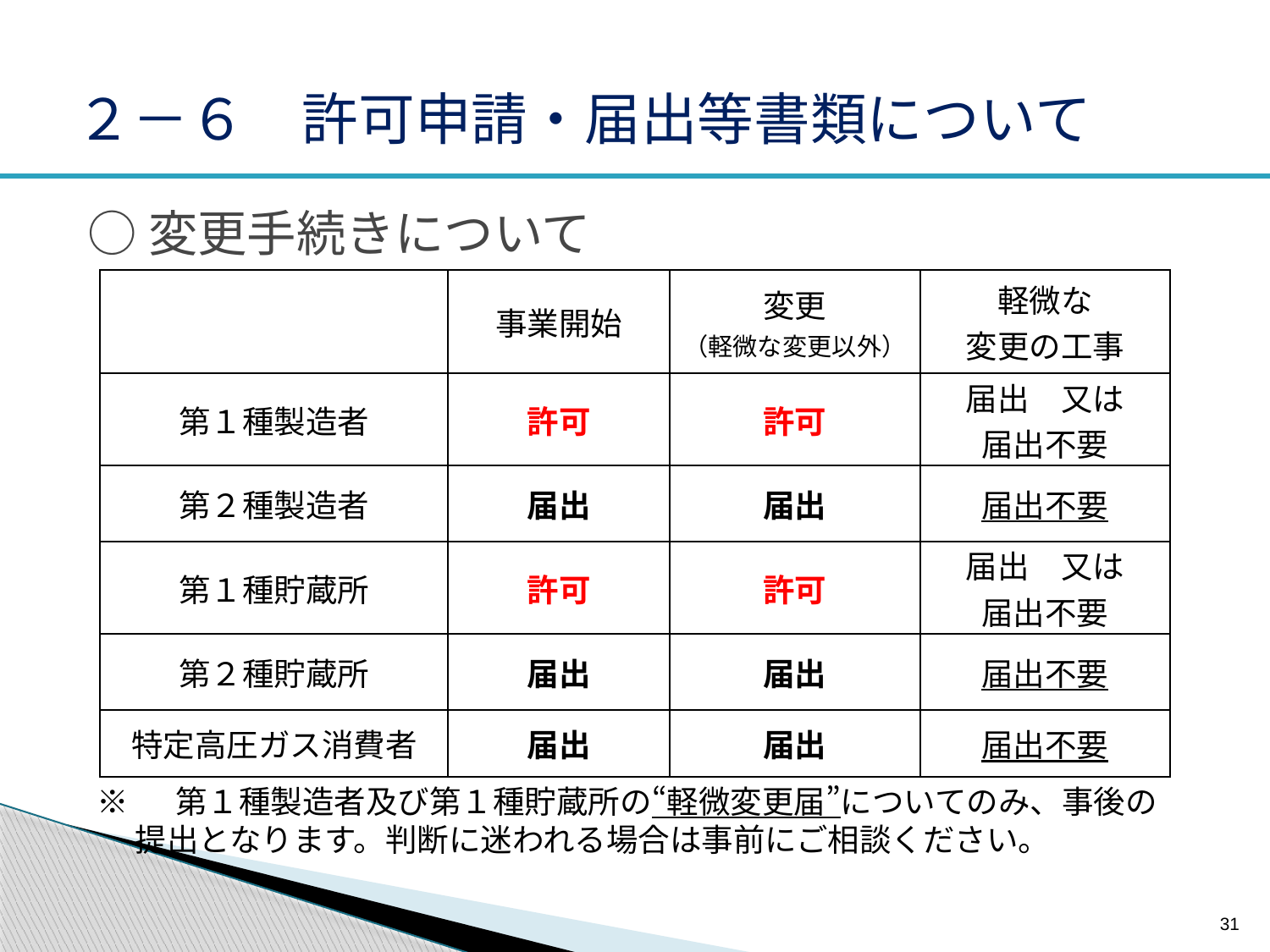

# ２－６　許可申請・届出等書類について
○変更手続きについて
|  | 事業開始 | 変更 （軽微な変更以外） | 軽微な 変更の工事 |
| --- | --- | --- | --- |
| 第１種製造者 | 許可 | 許可 | 届出　又は 届出不要 |
| 第２種製造者 | 届出 | 届出 | 届出不要 |
| 第１種貯蔵所 | 許可 | 許可 | 届出　又は 届出不要 |
| 第２種貯蔵所 | 届出 | 届出 | 届出不要 |
| 特定高圧ガス消費者 | 届出 | 届出 | 届出不要 |
※　 第１種製造者及び第１種貯蔵所の“軽微変更届”についてのみ、事後の提出となります。判断に迷われる場合は事前にご相談ください。
31